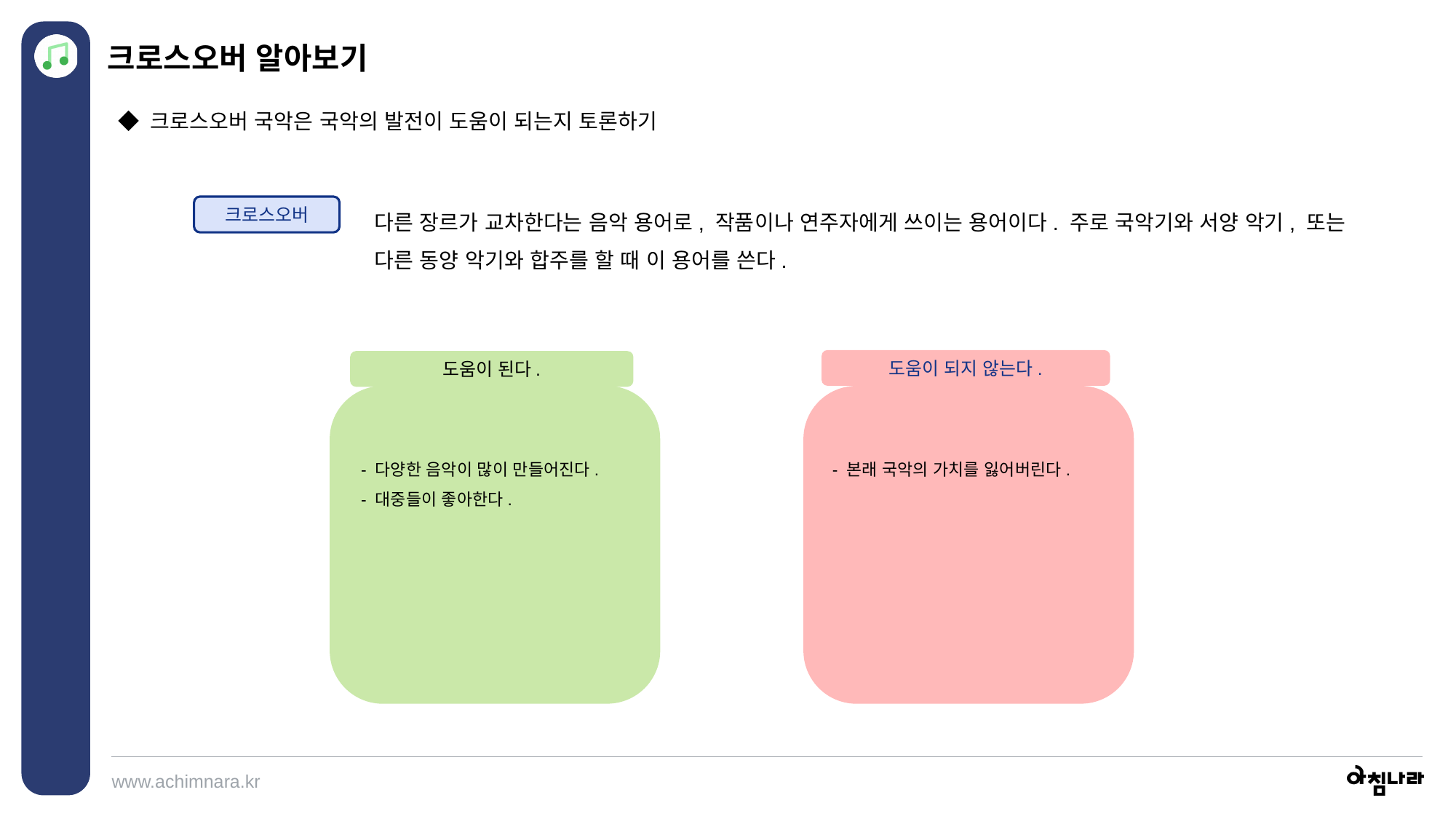

크로스오버 알아보기
◆ 크로스오버 국악은 국악의 발전이 도움이 되는지 토론하기
다른 장르가 교차한다는 음악 용어로, 작품이나 연주자에게 쓰이는 용어이다. 주로 국악기와 서양 악기, 또는 다른 동양 악기와 합주를 할 때 이 용어를 쓴다.
크로스오버
도움이 되지 않는다.
도움이 된다.

- 다양한 음악이 많이 만들어진다.
- 대중들이 좋아한다.
- 본래 국악의 가치를 잃어버린다.